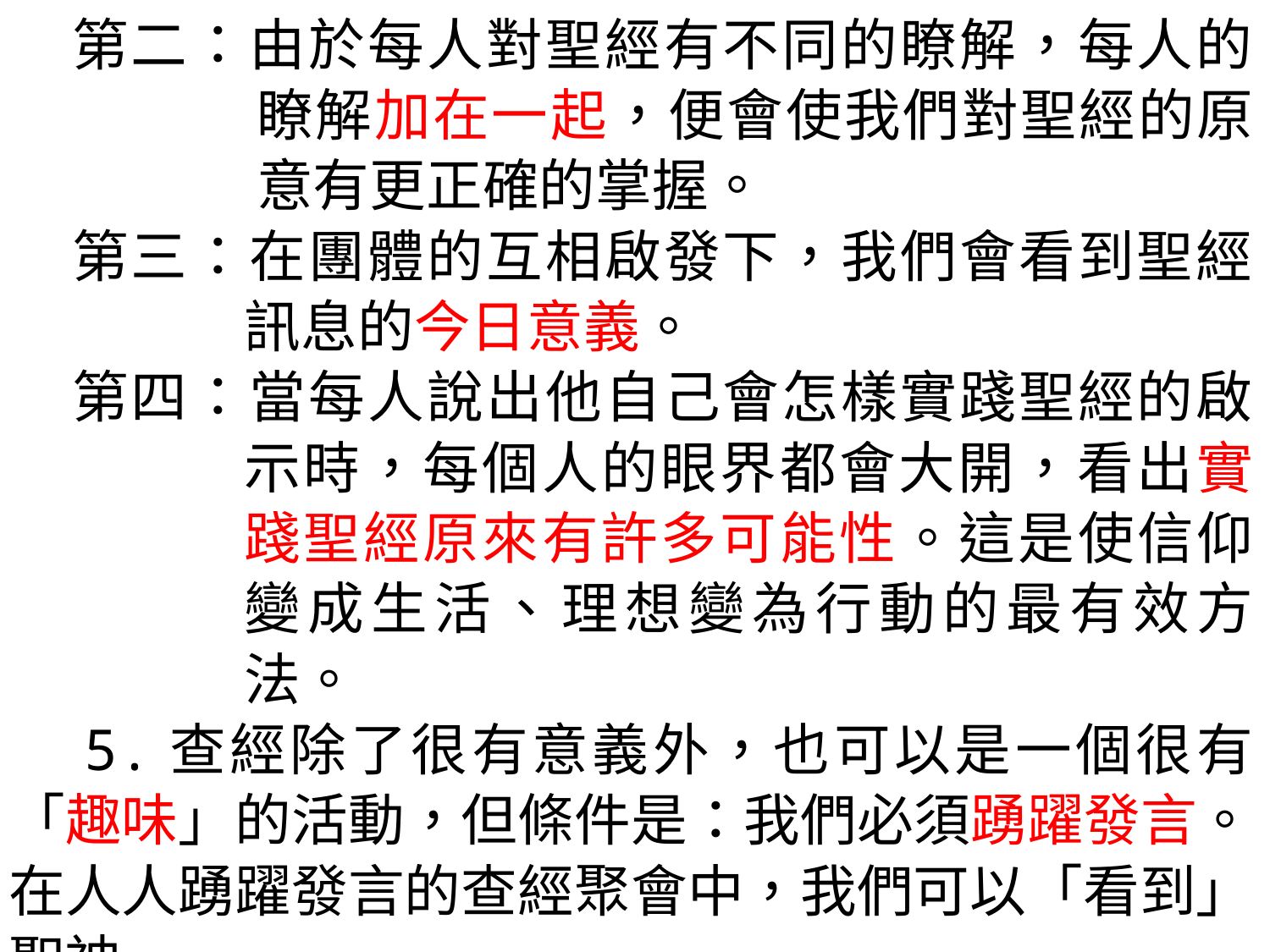

第二：由於每人對聖經有不同的瞭解，每人的瞭解加在一起，便會使我們對聖經的原意有更正確的掌握。
第三：在團體的互相啟發下，我們會看到聖經訊息的今日意義。
第四：當每人說出他自己會怎樣實踐聖經的啟示時，每個人的眼界都會大開，看出實踐聖經原來有許多可能性。這是使信仰變成生活、理想變為行動的最有效方法。
  5.查經除了很有意義外，也可以是一個很有「趣味」的活動，但條件是：我們必須踴躍發言。在人人踴躍發言的查經聚會中，我們可以「看到」聖神